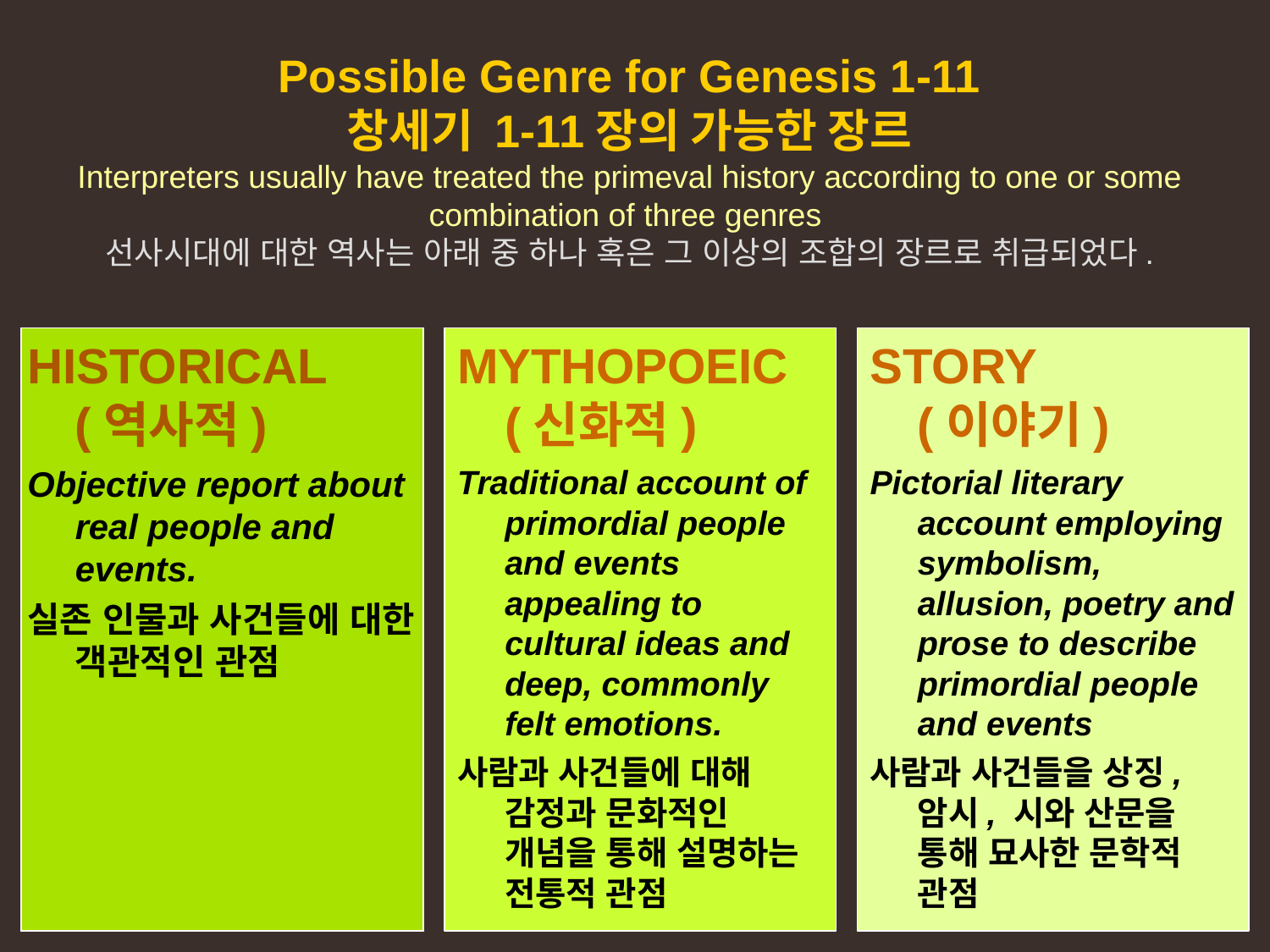

Possible Genre for Genesis 1-11
창세기 1-11장의 가능한 장르
Interpreters usually have treated the primeval history according to one or some combination of three genres
선사시대에 대한 역사는 아래 중 하나 혹은 그 이상의 조합의 장르로 취급되었다.
MYTHOPOEIC
(신화적)
Traditional account of primordial people and events appealing to cultural ideas and deep, commonly felt emotions.
사람과 사건들에 대해  감정과 문화적인 개념을 통해 설명하는 전통적 관점

STORY
(이야기)
Pictorial literary account employing symbolism, allusion, poetry and prose to describe primordial people and events
사람과 사건들을 상징, 암시, 시와 산문을 통해 묘사한 문학적 관점
HISTORICAL
(역사적)
Objective report about real people and events.
실존 인물과 사건들에 대한 객관적인 관점